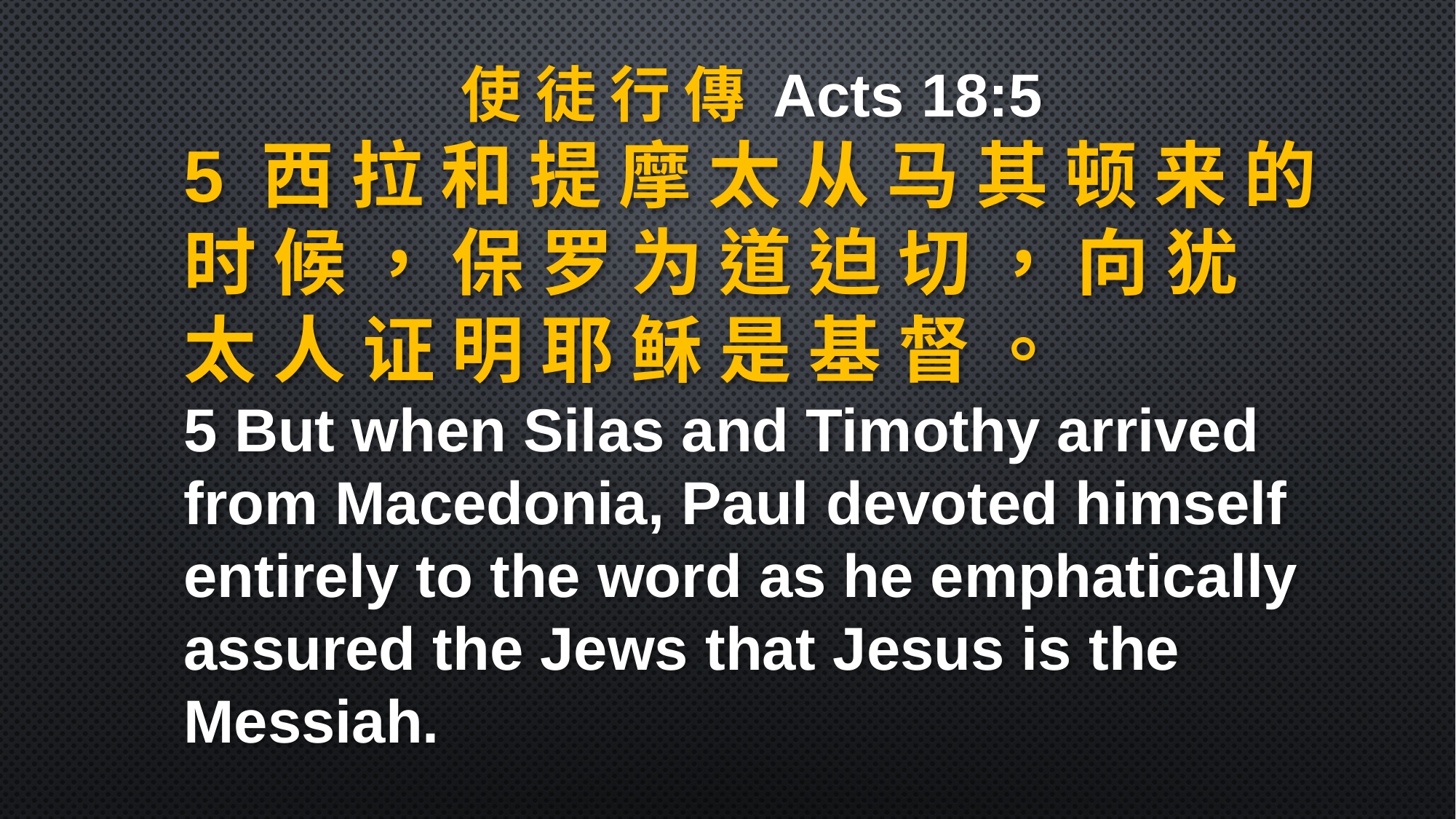

使 徒 行 傳 Acts 18:5
5 西 拉 和 提 摩 太 从 马 其 顿 来 的 时 候 ， 保 罗 为 道 迫 切 ， 向 犹 太 人 证 明 耶 稣 是 基 督 。
5 But when Silas and Timothy arrived from Macedonia, Paul devoted himself entirely to the word as he emphatically assured the Jews that Jesus is the Messiah.